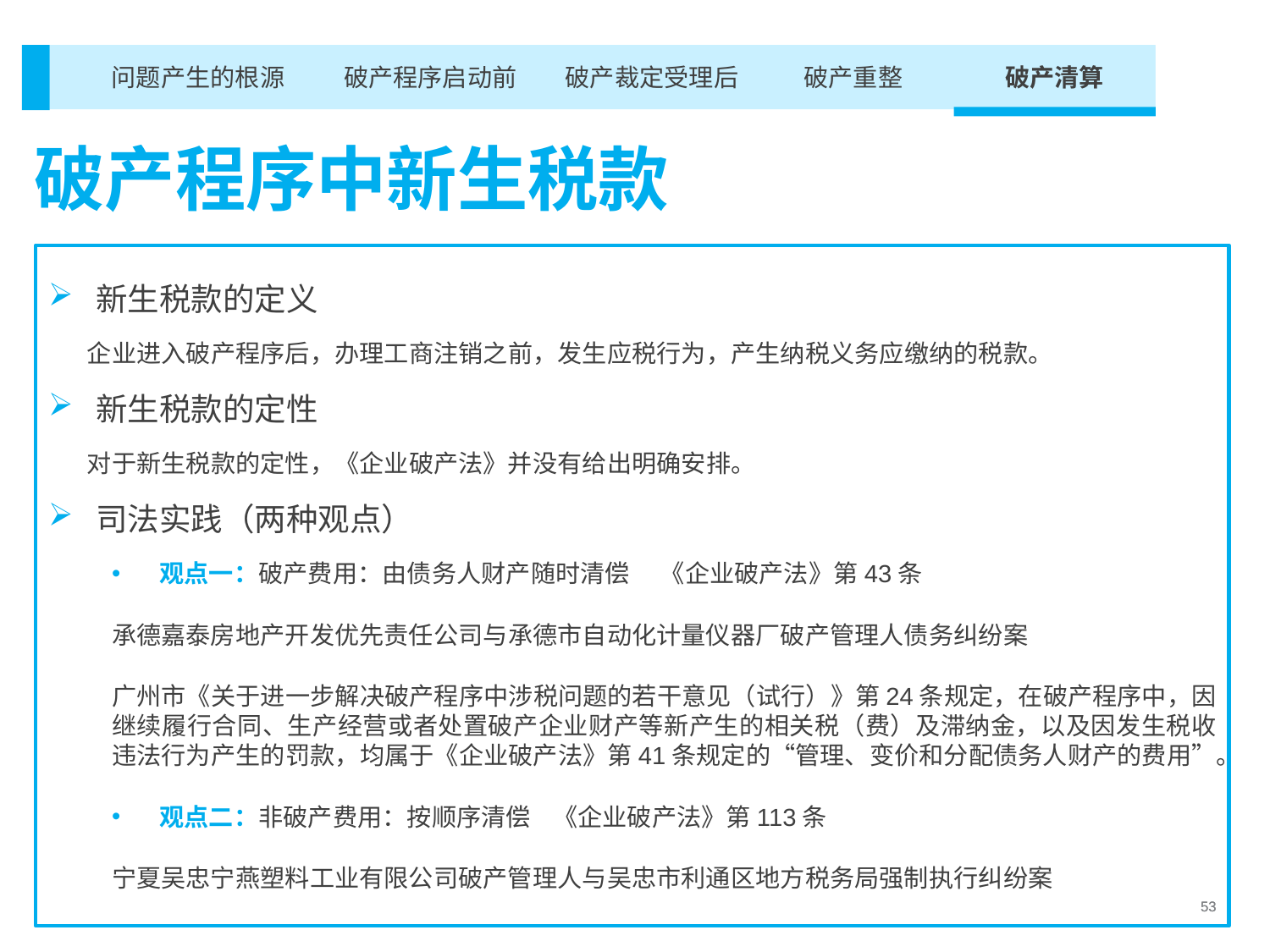

破产重整
破产清算
破产裁定受理后
破产程序启动前
问题产生的根源

破产程序中新生税款
新生税款的定义
      企业进入破产程序后，办理工商注销之前，发生应税行为，产生纳税义务应缴纳的税款。
新生税款的定性
      对于新生税款的定性，《企业破产法》并没有给出明确安排。
司法实践（两种观点）
观点一：破产费用：由债务人财产随时清偿　 《企业破产法》第43条
承德嘉泰房地产开发优先责任公司与承德市自动化计量仪器厂破产管理人债务纠纷案
广州市《关于进一步解决破产程序中涉税问题的若干意见（试行）》第24条规定，在破产程序中，因继续履行合同、生产经营或者处置破产企业财产等新产生的相关税（费）及滞纳金，以及因发生税收违法行为产生的罚款，均属于《企业破产法》第41条规定的“管理、变价和分配债务人财产的费用”。
观点二：非破产费用：按顺序清偿    《企业破产法》第113条
宁夏吴忠宁燕塑料工业有限公司破产管理人与吴忠市利通区地方税务局强制执行纠纷案
53
53